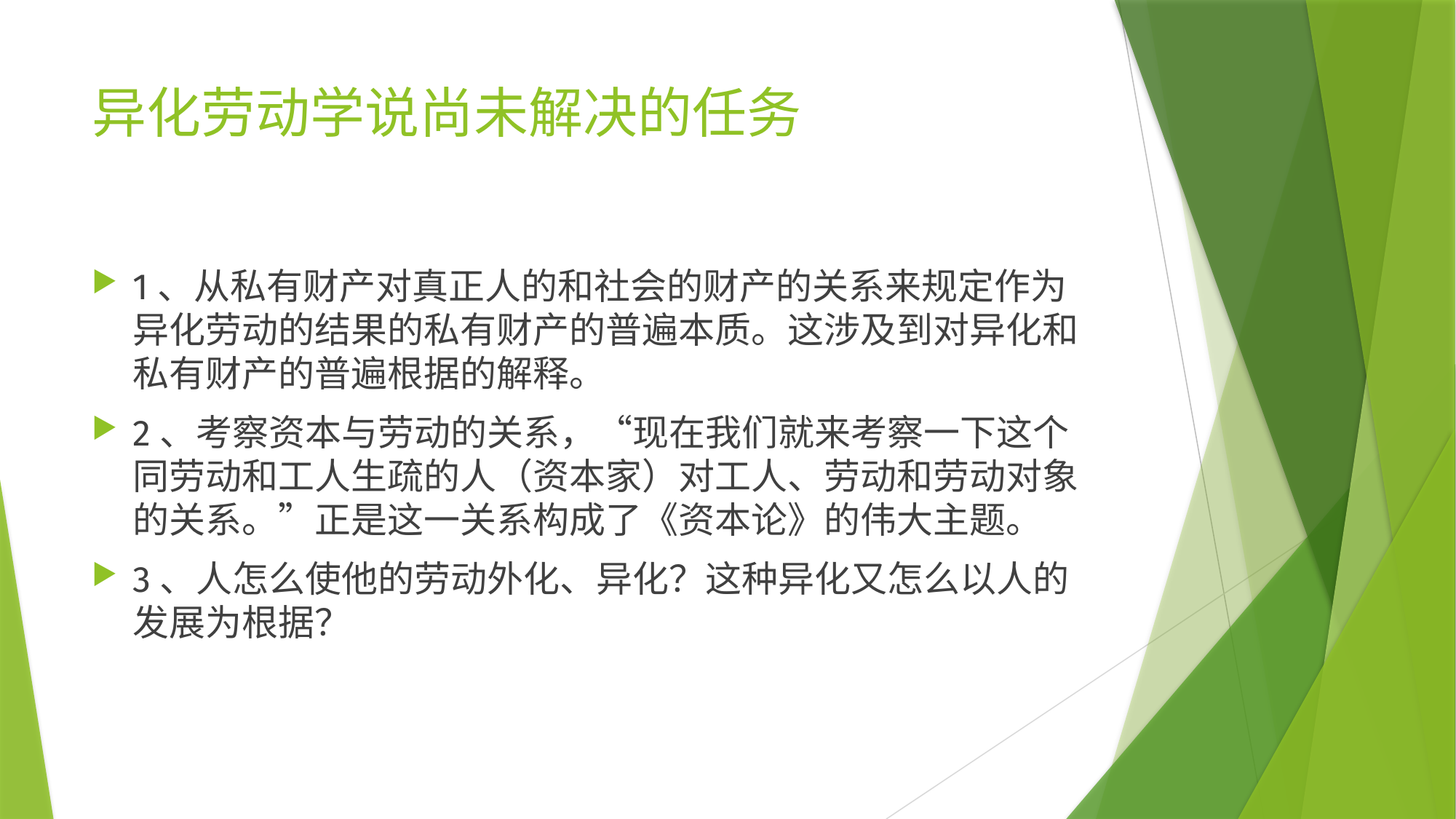

# 异化劳动学说尚未解决的任务
1、从私有财产对真正人的和社会的财产的关系来规定作为异化劳动的结果的私有财产的普遍本质。这涉及到对异化和私有财产的普遍根据的解释。
2、考察资本与劳动的关系，“现在我们就来考察一下这个同劳动和工人生疏的人（资本家）对工人、劳动和劳动对象的关系。”正是这一关系构成了《资本论》的伟大主题。
3、人怎么使他的劳动外化、异化？这种异化又怎么以人的发展为根据？